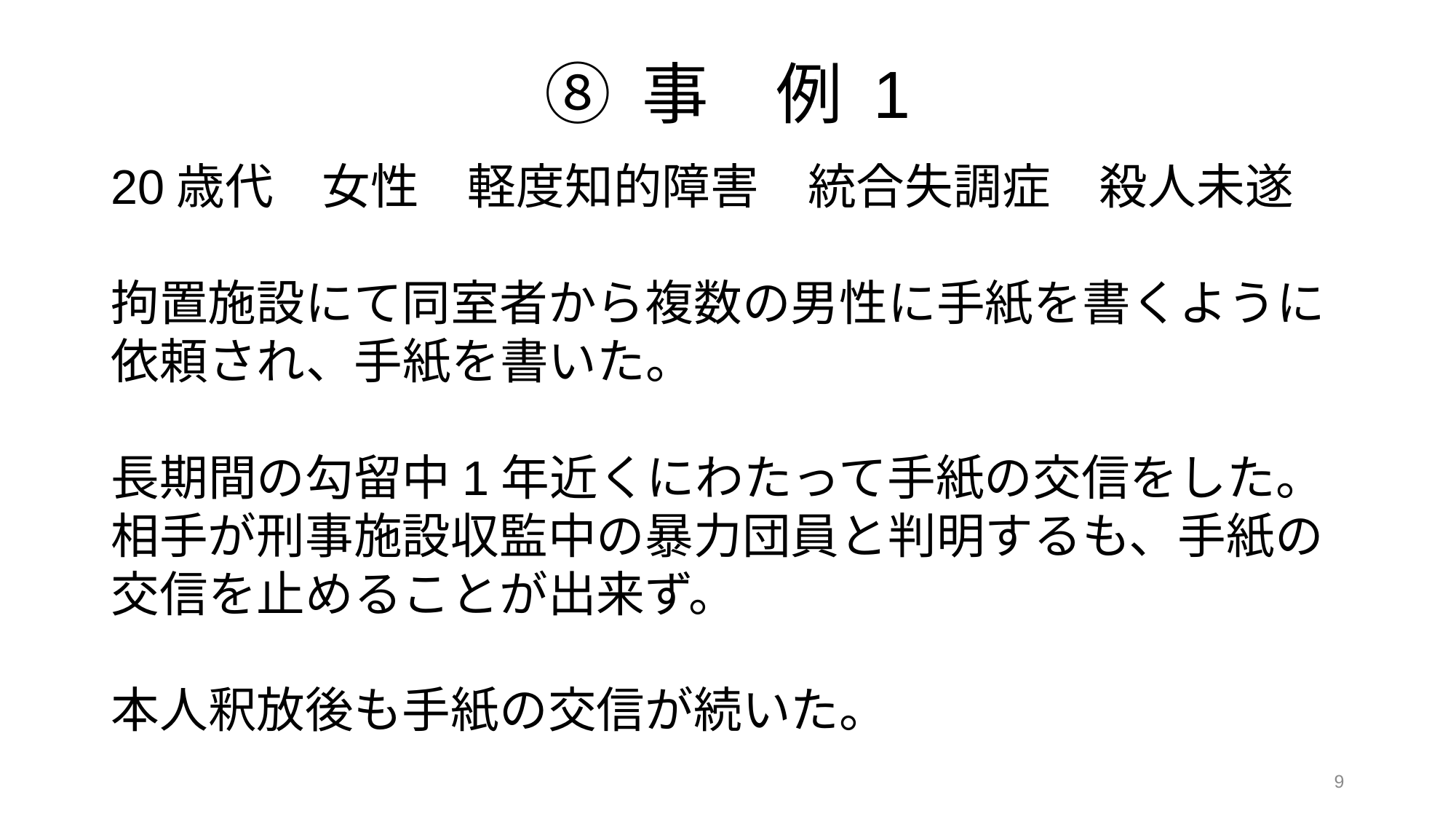

# ⑧ 事　例 1
20歳代　女性　軽度知的障害　統合失調症　殺人未遂

拘置施設にて同室者から複数の男性に手紙を書くように依頼され、手紙を書いた。

長期間の勾留中1年近くにわたって手紙の交信をした。相手が刑事施設収監中の暴力団員と判明するも、手紙の交信を止めることが出来ず。
本人釈放後も手紙の交信が続いた。
9